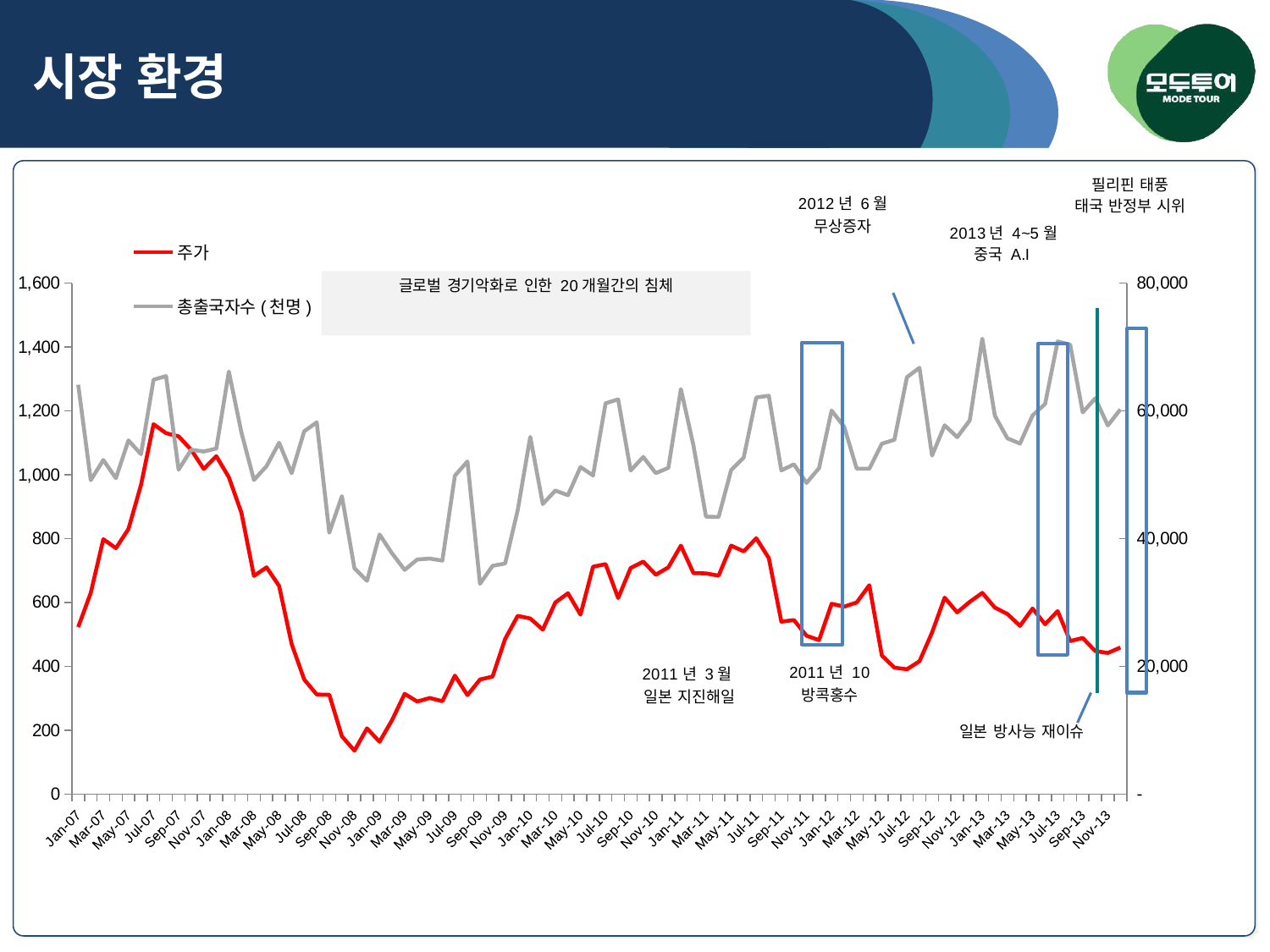

시장 환경

### Chart

| Category | 주가 | 총출국자수(천명) |
|---|---|---|
| 39083 | 26150.0 | 1281530.0 |
| 39114 | 31500.0 | 982591.0 |
| 39142 | 39900.0 | 1046055.0 |
| 39173 | 38500.0 | 989018.0 |
| 39203 | 41500.0 | 1107498.0 |
| 39234 | 48400.0 | 1064076.0 |
| 39264 | 57900.0 | 1297398.0 |
| 39295 | 56500.0 | 1308664.0 |
| 39326 | 56000.0 | 1015650.0 |
| 39356 | 53900.0 | 1078092.0 |
| 39387 | 50900.0 | 1072557.0 |
| 39417 | 52900.0 | 1081848.0 |
| 39448 | 49600.0 | 1322909.0 |
| 39479 | 44050.0 | 1132463.0 |
| 39508 | 34150.0 | 983589.0 |
| 39539 | 35500.0 | 1026750.0 |
| 39569 | 32600.0 | 1099977.0 |
| 39600 | 23500.0 | 1004715.0 |
| 39630 | 17950.0 | 1135843.0 |
| 39661 | 15600.0 | 1163809.0 |
| 39692 | 15550.0 | 818747.0 |
| 39722 | 9050.0 | 932716.0 |
| 39753 | 6800.0 | 707012.0 |
| 39783 | 10300.0 | 667564.0 |
| 39814 | 8200.0 | 812901.0 |
| 39845 | 11600.0 | 753642.0 |
| 39873 | 15700.0 | 702043.0 |
| 39904 | 14500.0 | 734681.0 |
| 39934 | 15050.0 | 737396.0 |
| 39965 | 14550.0 | 731137.0 |
| 39995 | 18550.0 | 996695.0 |
| 40026 | 15500.0 | 1041527.0 |
| 40057 | 17950.0 | 658487.0 |
| 40087 | 18400.0 | 714880.0 |
| 40118 | 24300.0 | 721940.0 |
| 40148 | 27900.0 | 888782.0 |
| 40179 | 27500.0 | 1118261.0 |
| 40210 | 25750.0 | 908103.0 |
| 40238 | 30000.0 | 950185.0 |
| 40269 | 31450.0 | 935904.0 |
| 40299 | 28100.0 | 1023815.0 |
| 40330 | 35600.0 | 997597.0 |
| 40360 | 36000.0 | 1223723.0 |
| 40391 | 30700.0 | 1235742.0 |
| 40422 | 35400.0 | 1013123.0 |
| 40452 | 36400.0 | 1055581.0 |
| 40483 | 34350.0 | 1004902.0 |
| 40513 | 35500.0 | 1021428.0 |
| 40544 | 38900.0 | 1268007.0 |
| 40575 | 34600.0 | 1091628.0 |
| 40603 | 34550.0 | 868694.0 |
| 40634 | 34200.0 | 867487.0 |
| 40664 | 38900.0 | 1014409.0 |
| 40695 | 38000.0 | 1053658.0 |
| 40725 | 40050.0 | 1241629.0 |
| 40756 | 36950.0 | 1247222.0 |
| 40787 | 27000.0 | 1013507.0 |
| 40817 | 27250.0 | 1032589.0 |
| 40848 | 24800.0 | 974255.0 |
| 40878 | 24100.0 | 1020648.0 |
| 40909 | 29800.0 | 1200782.0 |
| 40940 | 29350.0 | 1150334.0 |
| 40969 | 30000.0 | 1018952.0 |
| 41000 | 32700.0 | 1018645.0 |
| 41030 | 21700.0 | 1096950.0 |
| 41061 | 19800.0 | 1109273.0 |
| 41091 | 19550.0 | 1305418.0 |
| 41122 | 20800.0 | 1334651.0 |
| 41153 | 25300.0 | 1059709.0 |
| 41183 | 30750.0 | 1154742.0 |
| 41214 | 28450.0 | 1117550.0 |
| 41244 | 30100.0 | 1169970.0 |
| 41275 | 31500.0 | 1425900.0 |
| 41306 | 29200.0 | 1184807.0 |
| 41334 | 28200.0 | 1113946.0 |
| 41365 | 26350.0 | 1097420.0 |
| 41395 | 29050.0 | 1185405.0 |
| 41426 | 26600.0 | 1221491.0 |
| 41456 | 28650.0 | 1417422.0 |
| 41487 | 23950.0 | 1407186.0 |
| 41518 | 24450.0 | 1195238.0 |
| 41548 | 22400.0 | 1239143.0 |
| 41579 | 22100.0 | 1154064.0 |
| 41609 | 22950.0 | 1204463.0 |